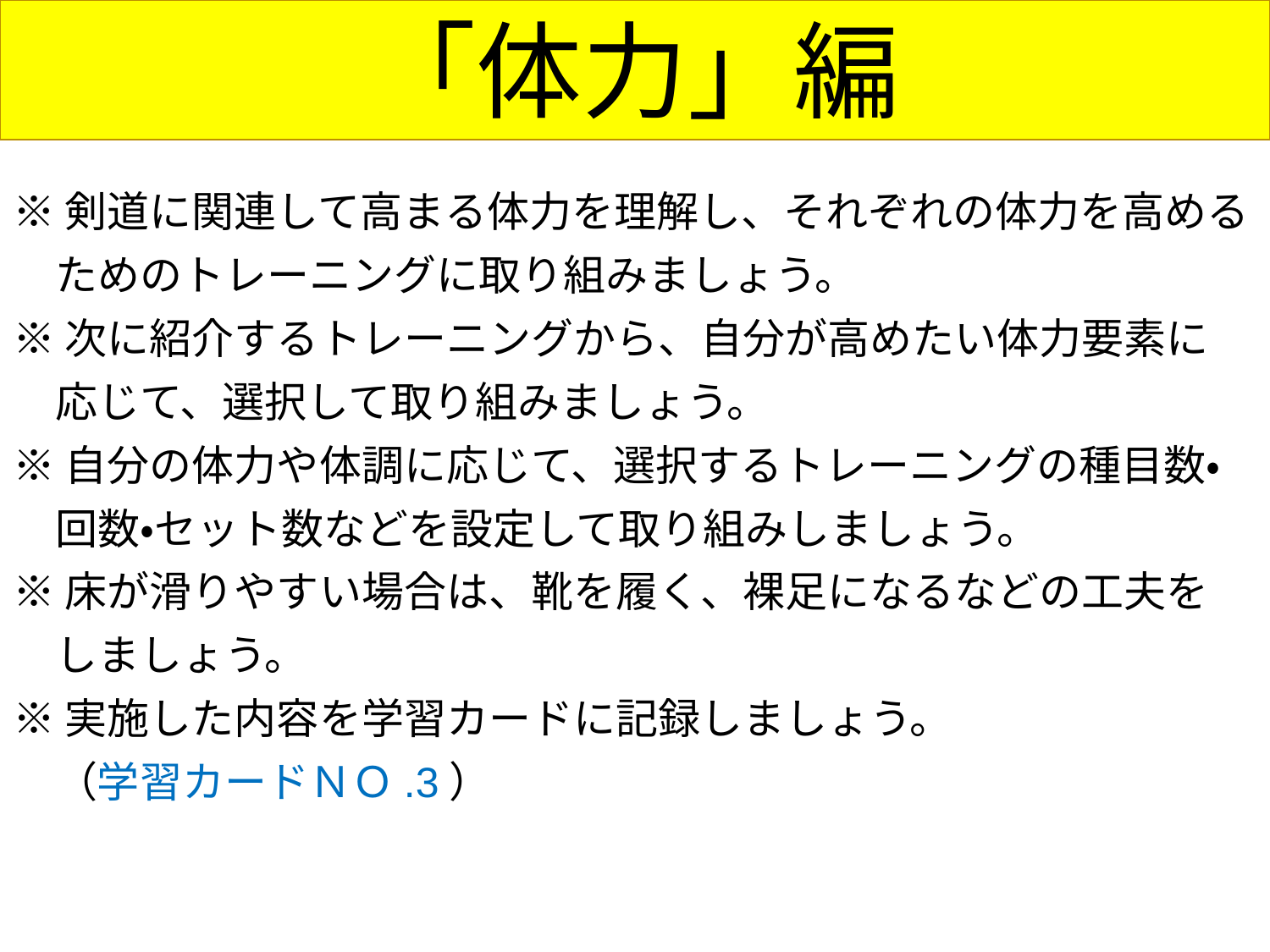

# 「体力」編
※剣道に関連して高まる体力を理解し、それぞれの体力を高める
　ためのトレーニングに取り組みましょう。
※次に紹介するトレーニングから、自分が高めたい体力要素に
　応じて、選択して取り組みましょう。
※自分の体力や体調に応じて、選択するトレーニングの種目数・
　回数・セット数などを設定して取り組みしましょう。
※床が滑りやすい場合は、靴を履く、裸足になるなどの工夫を
　しましょう。
※実施した内容を学習カードに記録しましょう。
　（学習カードＮＯ.3）